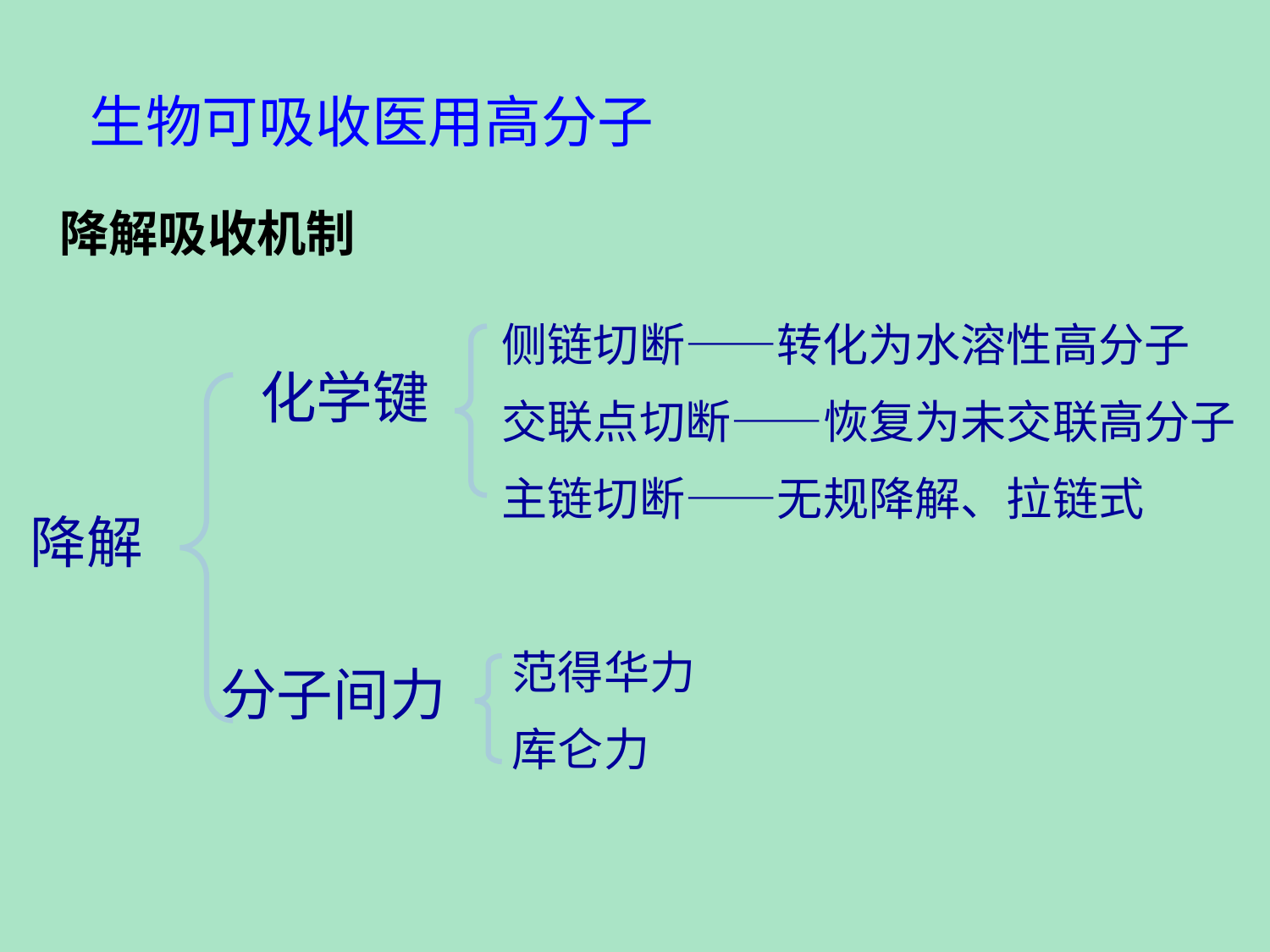

生物可吸收医用高分子
降解吸收机制
侧链切断——转化为水溶性高分子
交联点切断——恢复为未交联高分子
主链切断——无规降解、拉链式

化学键

降解
范得华力
库仑力
分子间力